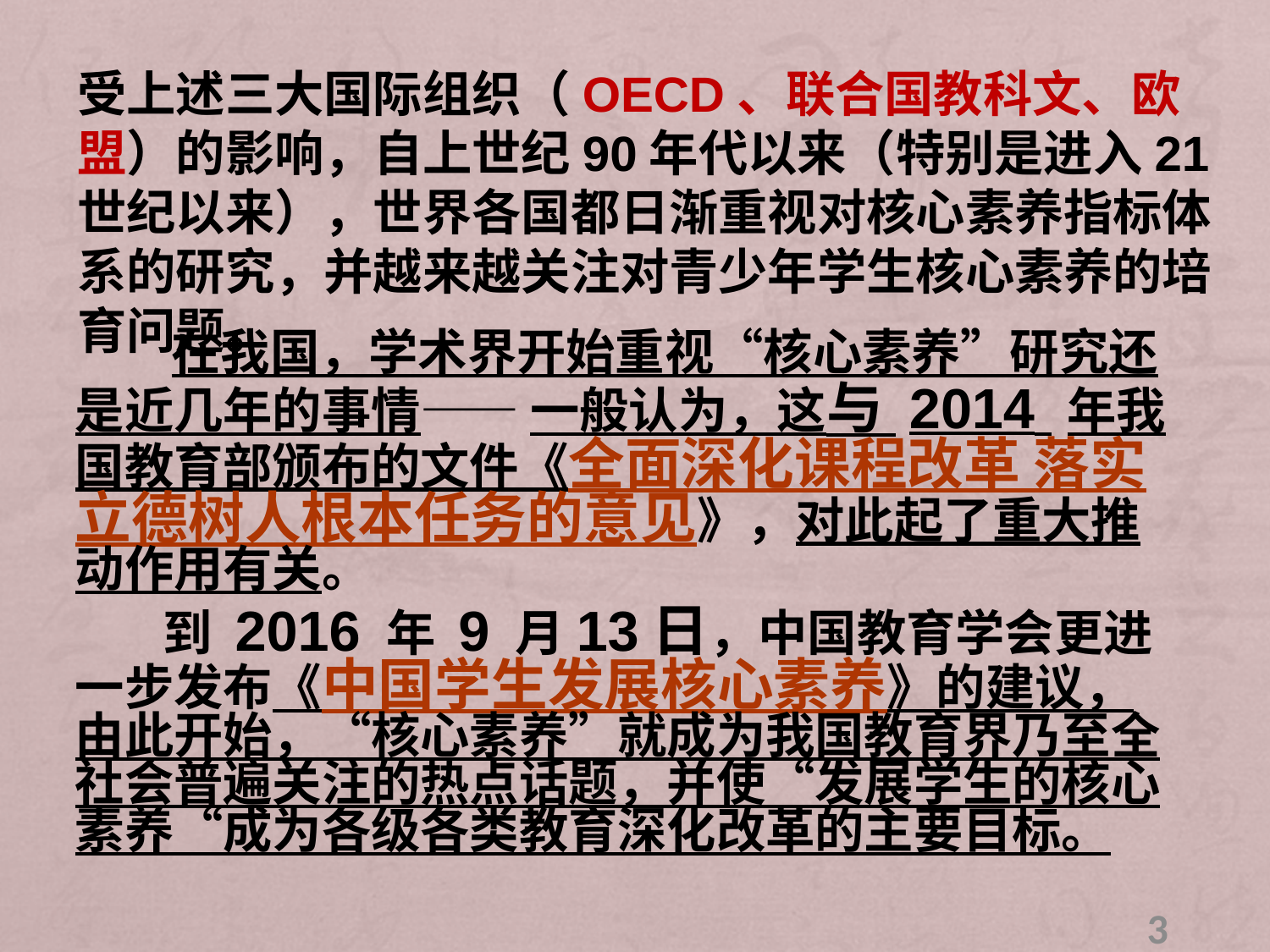

受上述三大国际组织（OECD、联合国教科文、欧盟）的影响，自上世纪90年代以来（特别是进入21世纪以来），世界各国都日渐重视对核心素养指标体系的研究，并越来越关注对青少年学生核心素养的培育问题。
            在我国，学术界开始重视“核心素养”研究还是近几年的事情—— 一般认为，这与 2014 年我国教育部颁布的文件《全面深化课程改革 落实立德树人根本任务的意见》，对此起了重大推动作用有关。
           到 2016 年 9 月13日，中国教育学会更进一步发布《中国学生发展核心素养》的建议，由此开始，“核心素养”就成为我国教育界乃至全社会普遍关注的热点话题，并使“发展学生的核心素养“成为各级各类教育深化改革的主要目标。

3